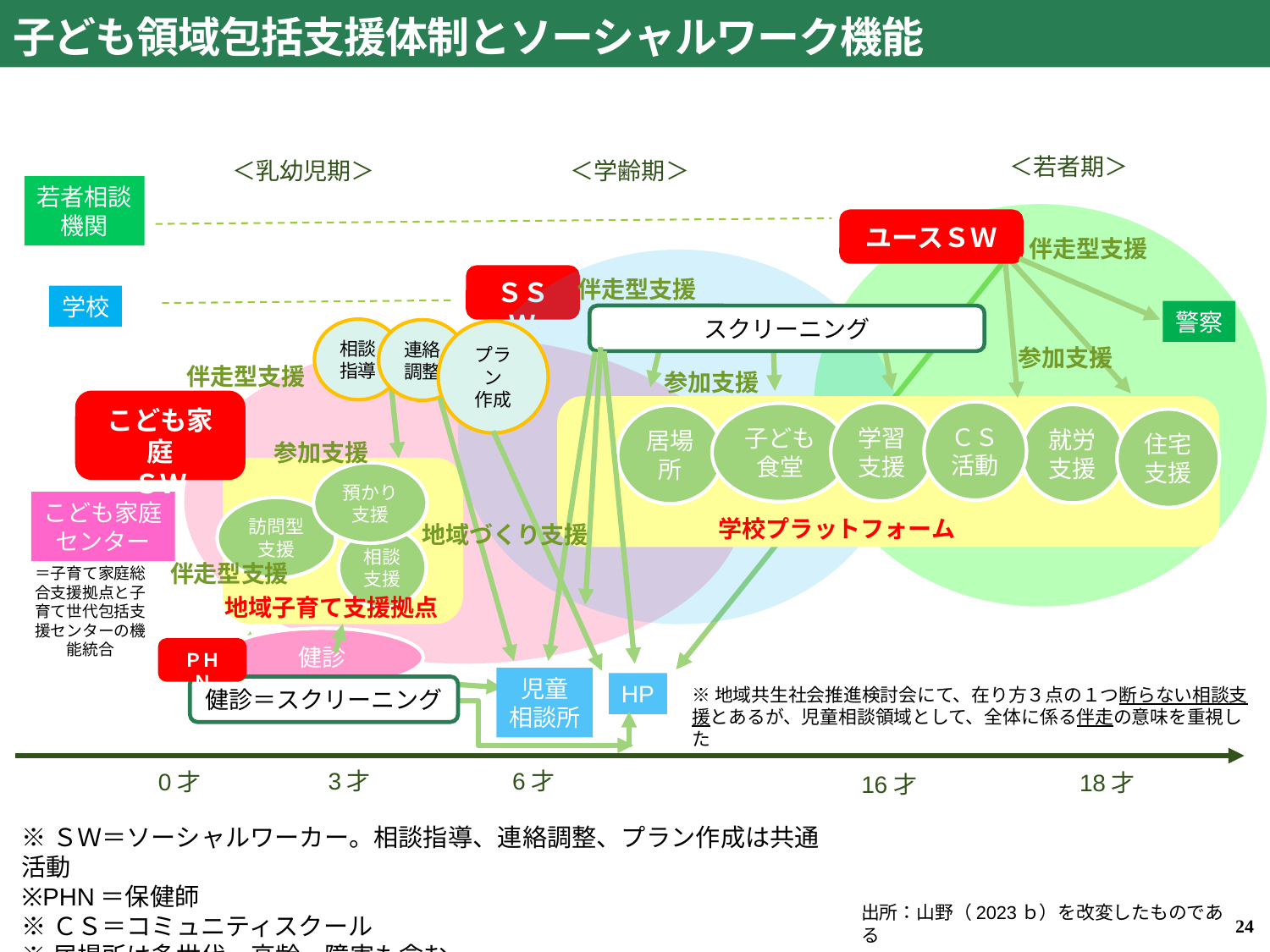

子ども領域包括支援体制とソーシャルワーク機能
＜若者期＞
＜学齢期＞
＜乳幼児期＞
若者相談
機関

ユースＳＷ
伴走型支援

ＳＳＷ
伴走型支援
学校
警察
スクリーニング
相談
指導
連絡
調整
プラン
作成
参加支援

伴走型支援
参加支援
こども家庭
ＳＷ

学習
支援
子ども
食堂
就労
支援
居場所
住宅
支援
学校プラットフォーム
ＣＳ
活動
参加支援

預かり
支援
訪問型
支援
相談
支援
地域子育て支援拠点
こども家庭
センター
地域づくり支援
伴走型支援
＝子育て家庭総合支援拠点と子育て世代包括支援センターの機能統合
健診
ＰＨＮ
児童
相談所
HP
健診＝スクリーニング
※地域共生社会推進検討会にて、在り方３点の１つ断らない相談支援とあるが、児童相談領域として、全体に係る伴走の意味を重視した
3才
6才
0才
18才
16才
※ＳＷ＝ソーシャルワーカー。相談指導、連絡調整、プラン作成は共通活動
※PHN＝保健師
※ＣＳ＝コミュニティスクール
※居場所は多世代、高齢、障害も含む
出所：山野（2023ｂ）を改変したものである
24